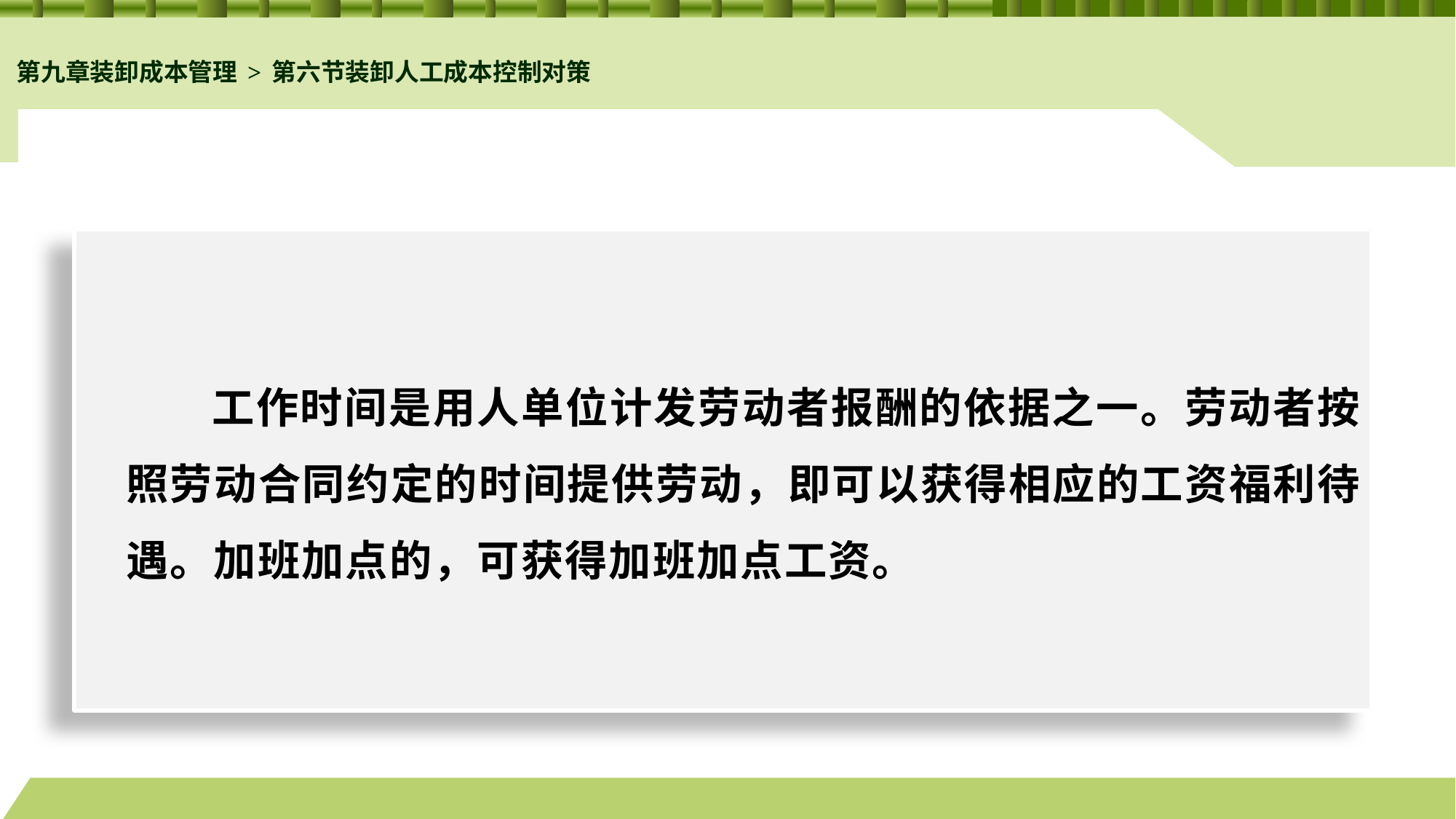

第九章装卸成本管理>第六节装卸人工成本控制对策
#
工作时间是用人单位计发劳动者报酬的依据之一。劳动者按照劳动合同约定的时间提供劳动，即可以获得相应的工资福利待遇。加班加点的，可获得加班加点工资。